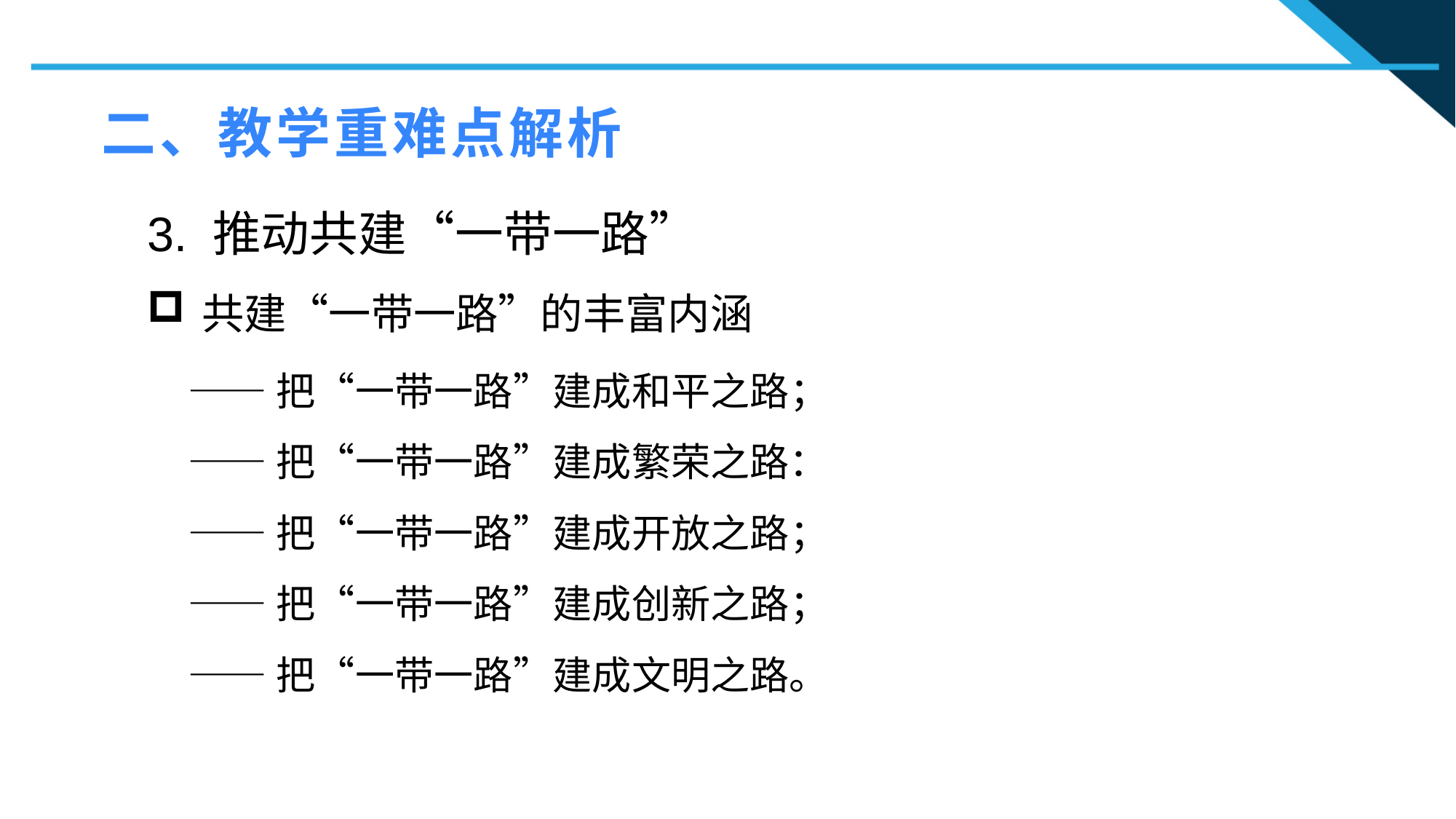

二、教学重难点解析
3. 推动共建“一带一路”
共建“一带一路”的丰富内涵
1
——把“一带一路”建成和平之路；
——把“一带一路”建成繁荣之路：
——把“一带一路”建成开放之路；
——把“一带一路”建成创新之路；
——把“一带一路”建成文明之路。
2
2
n